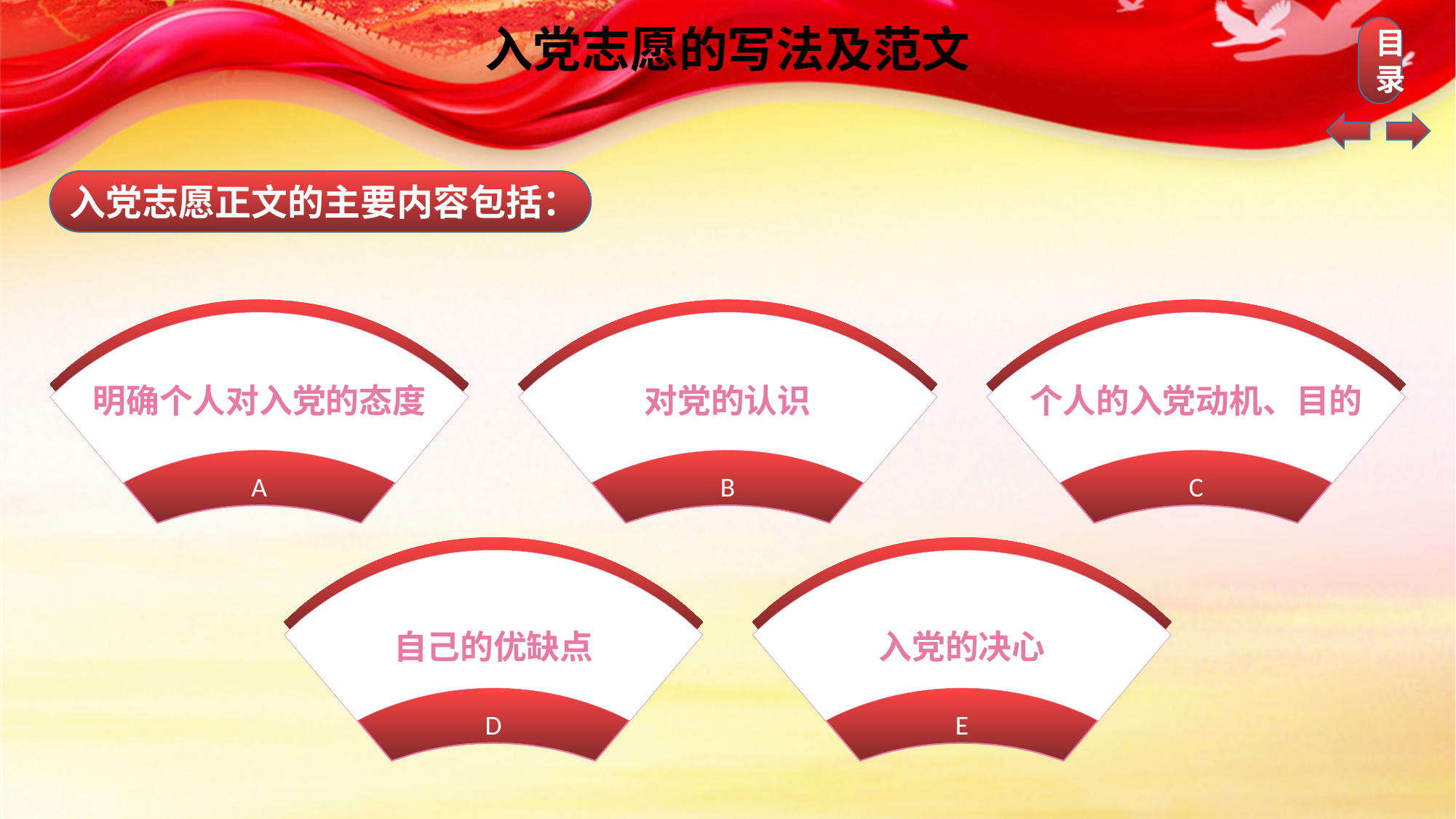

入党志愿的写法及范文
入党志愿正文的主要内容包括：

明确个人对入党的态度
A

对党的认识
B

个人的入党动机、目的
C

自己的优缺点
D

入党的决心
E